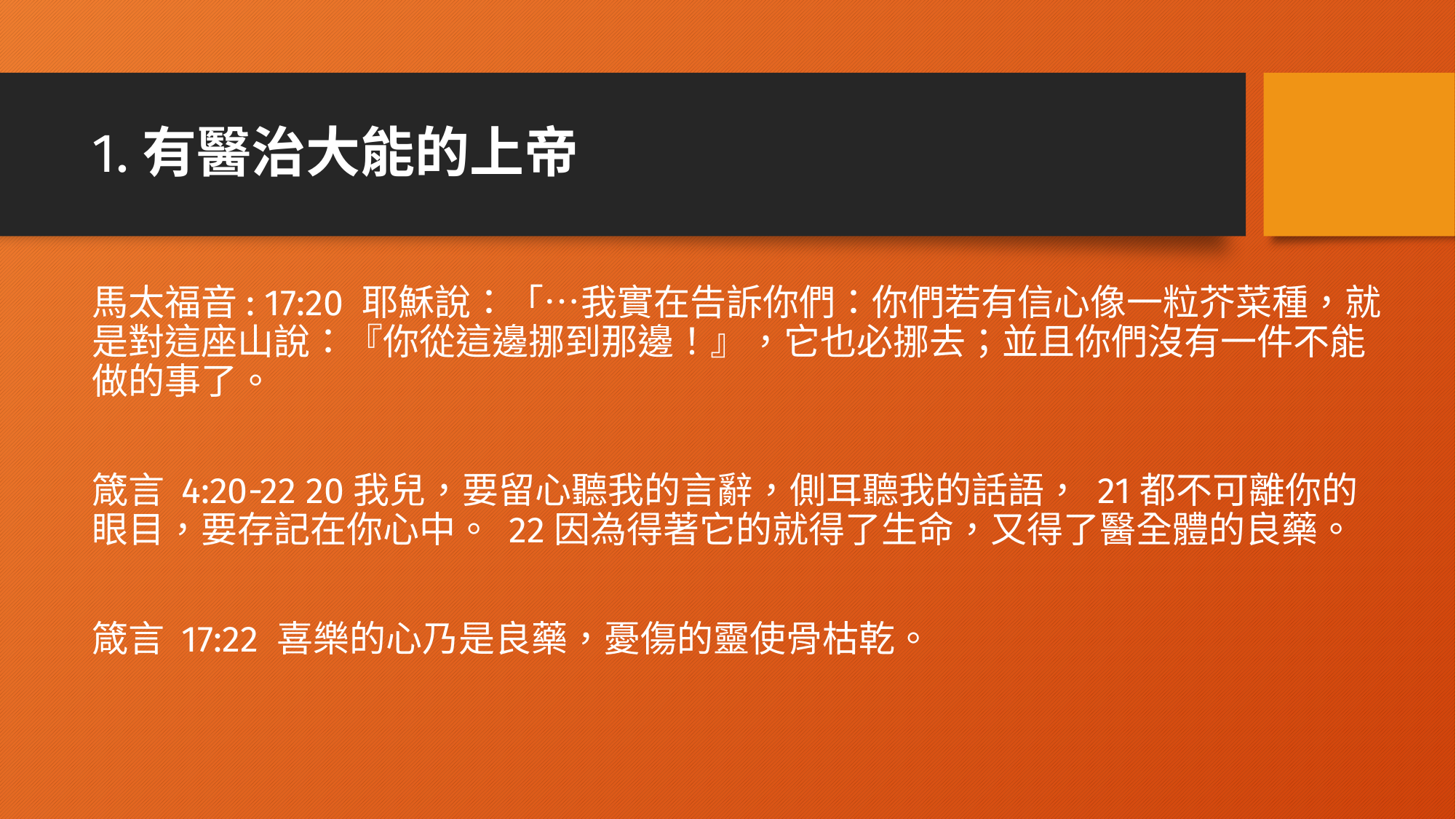

# 1.有醫治大能的上帝
馬太福音: 17:20 耶穌說：「…我實在告訴你們：你們若有信心像一粒芥菜種，就是對這座山說：『你從這邊挪到那邊！』，它也必挪去；並且你們沒有一件不能做的事了。

箴言 4:20-22 20我兒，要留心聽我的言辭，側耳聽我的話語， 21都不可離你的眼目，要存記在你心中。 22因為得著它的就得了生命，又得了醫全體的良藥。

箴言 17:22 喜樂的心乃是良藥，憂傷的靈使骨枯乾。